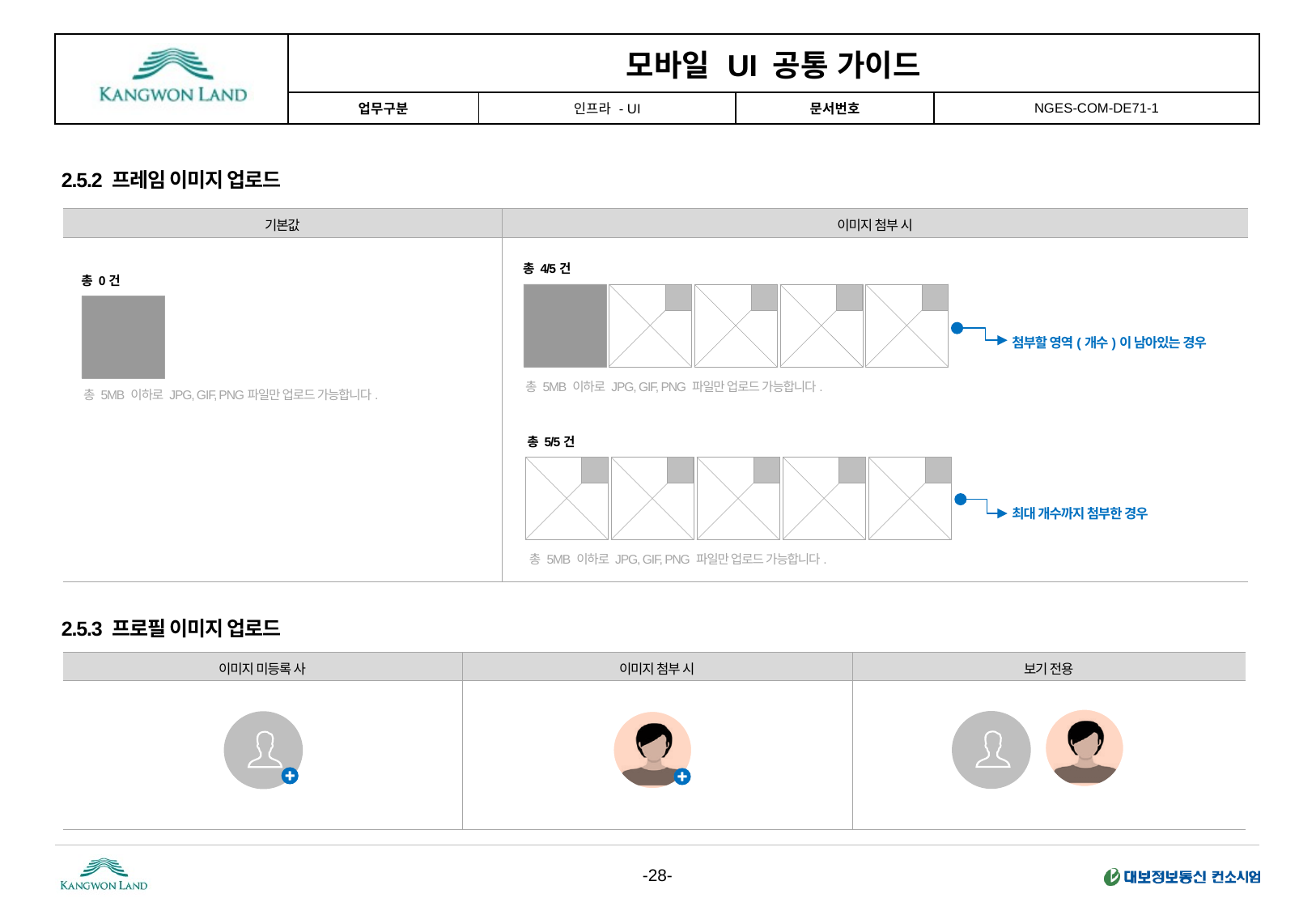

2.5.2 프레임 이미지 업로드
| 기본값 | 이미지 첨부 시 |
| --- | --- |
|  |  |
총 4/5건

+

X

X

X

X
총 5MB 이하로 JPG, GIF, PNG 파일만 업로드 가능합니다.
총 0건
+

첨부할 영역(개수)이 남아있는 경우
총 5MB 이하로 JPG, GIF, PNG파일만 업로드 가능합니다.
총 5/5건

X

X

X

X

X
총 5MB 이하로 JPG, GIF, PNG 파일만 업로드 가능합니다.

최대 개수까지 첨부한 경우
2.5.3 프로필 이미지 업로드
| 이미지 미등록 사 | 이미지 첨부 시 | 보기 전용 |
| --- | --- | --- |
|  |  |  |